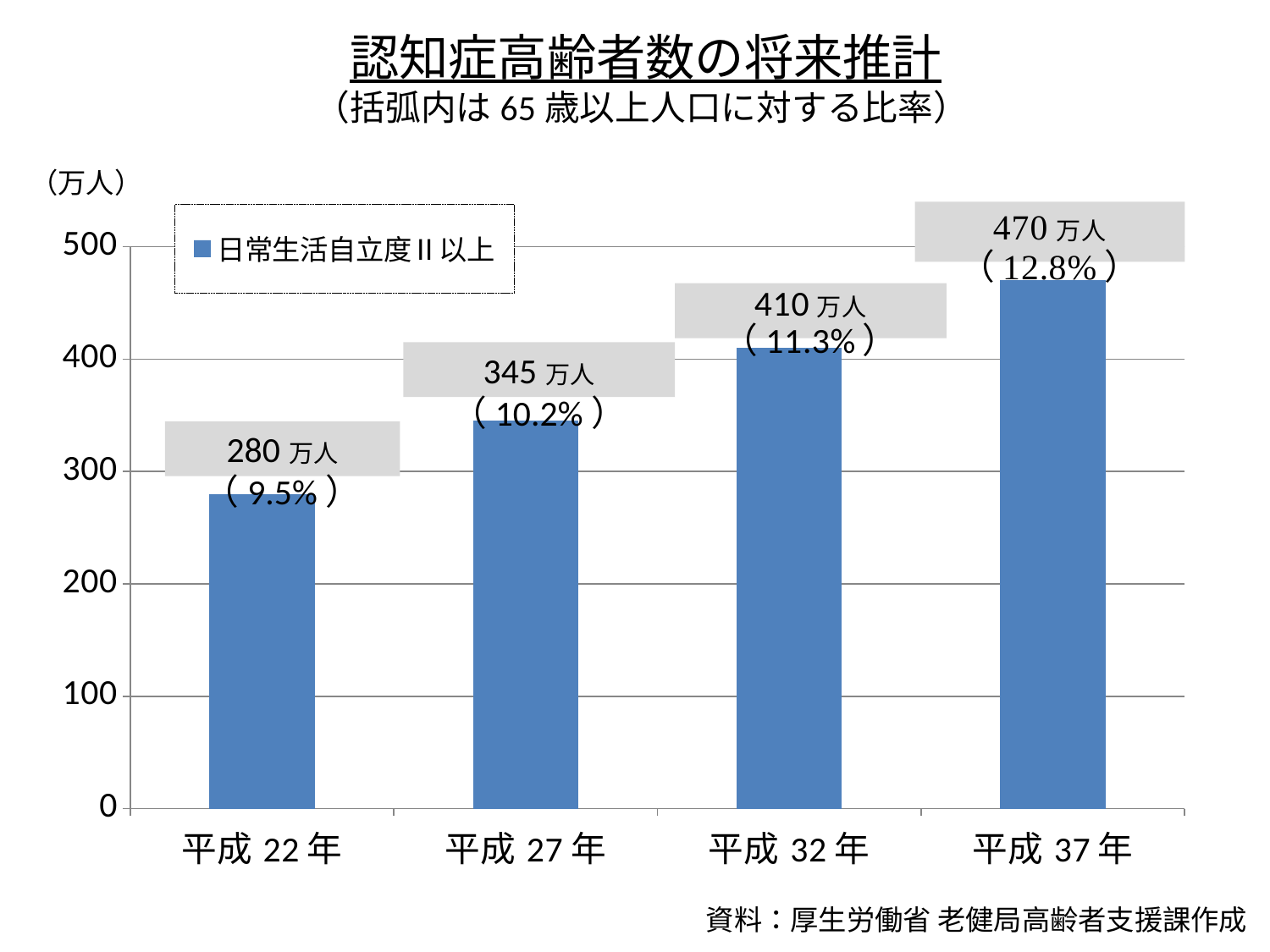

# 認知症高齢者数の将来推計 （括弧内は65歳以上人口に対する比率）

### Chart

| Category | 日常生活自立度Ⅱ以上 |
|---|---|
| 平成22年 | 280.0 |
| 平成27年 | 345.0 |
| 平成32年 | 410.0 |
| 平成37年 | 470.0 |
 （万人）
345万人（10.2%）
280万人（9.5%）
資料：厚生労働省 老健局高齢者支援課作成